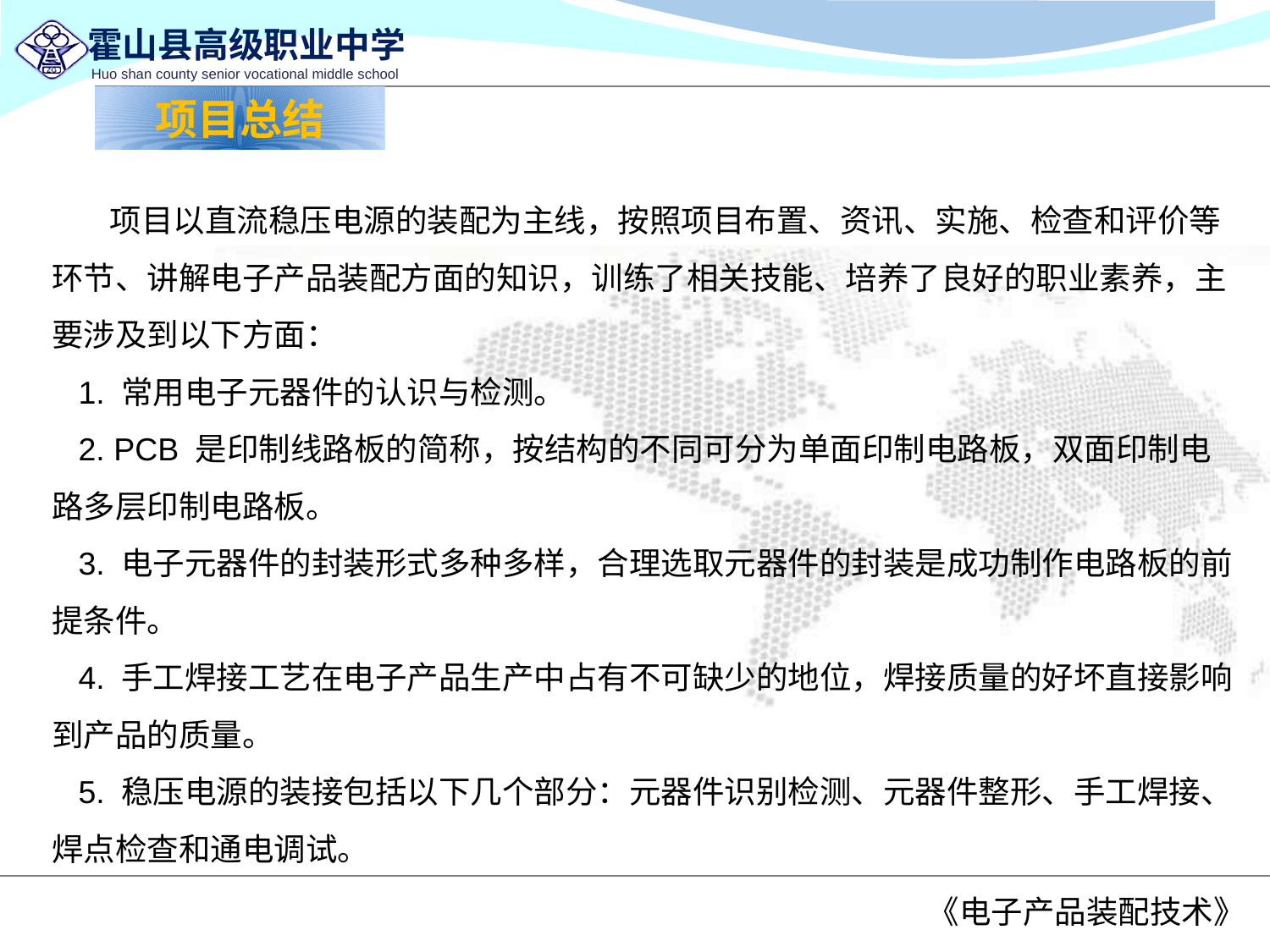

项目总结
       项目以直流稳压电源的装配为主线，按照项目布置、资讯、实施、检查和评价等环节、讲解电子产品装配方面的知识，训练了相关技能、培养了良好的职业素养，主要涉及到以下方面：
   1. 常用电子元器件的认识与检测。
   2. PCB 是印制线路板的简称，按结构的不同可分为单面印制电路板，双面印制电路多层印制电路板。
   3. 电子元器件的封装形式多种多样，合理选取元器件的封装是成功制作电路板的前提条件。
   4. 手工焊接工艺在电子产品生产中占有不可缺少的地位，焊接质量的好坏直接影响到产品的质量。
   5. 稳压电源的装接包括以下几个部分：元器件识别检测、元器件整形、手工焊接、焊点检查和通电调试。